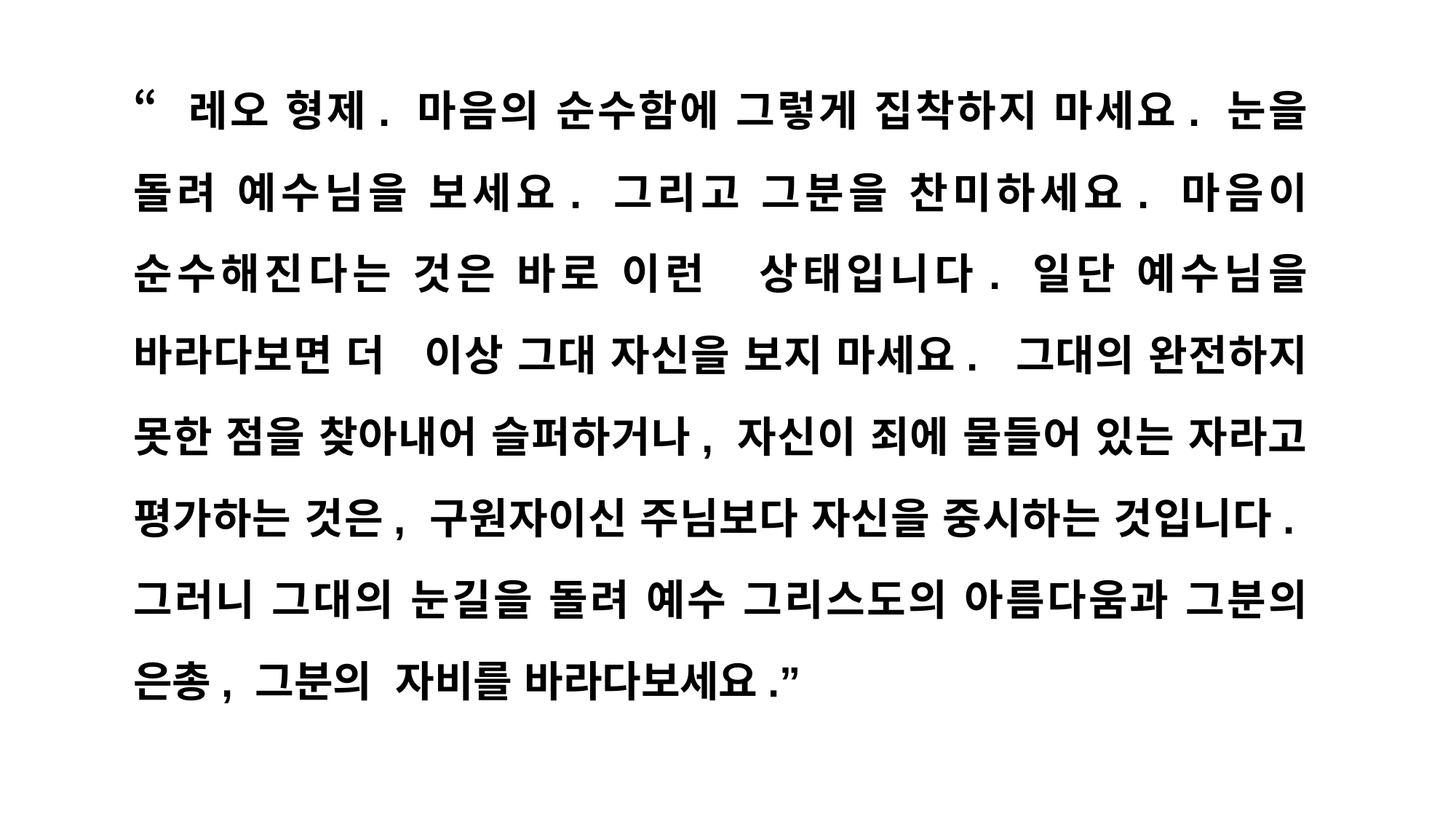

“레오 형제. 마음의 순수함에 그렇게 집착하지 마세요. 눈을 돌려 예수님을 보세요. 그리고 그분을 찬미하세요. 마음이 순수해진다는 것은 바로 이런   상태입니다. 일단 예수님을 바라다보면 더   이상 그대 자신을 보지 마세요.  그대의 완전하지 못한 점을 찾아내어 슬퍼하거나, 자신이 죄에 물들어 있는 자라고 평가하는 것은, 구원자이신 주님보다 자신을 중시하는 것입니다.  그러니 그대의 눈길을 돌려 예수 그리스도의 아름다움과 그분의 은총, 그분의  자비를 바라다보세요.”